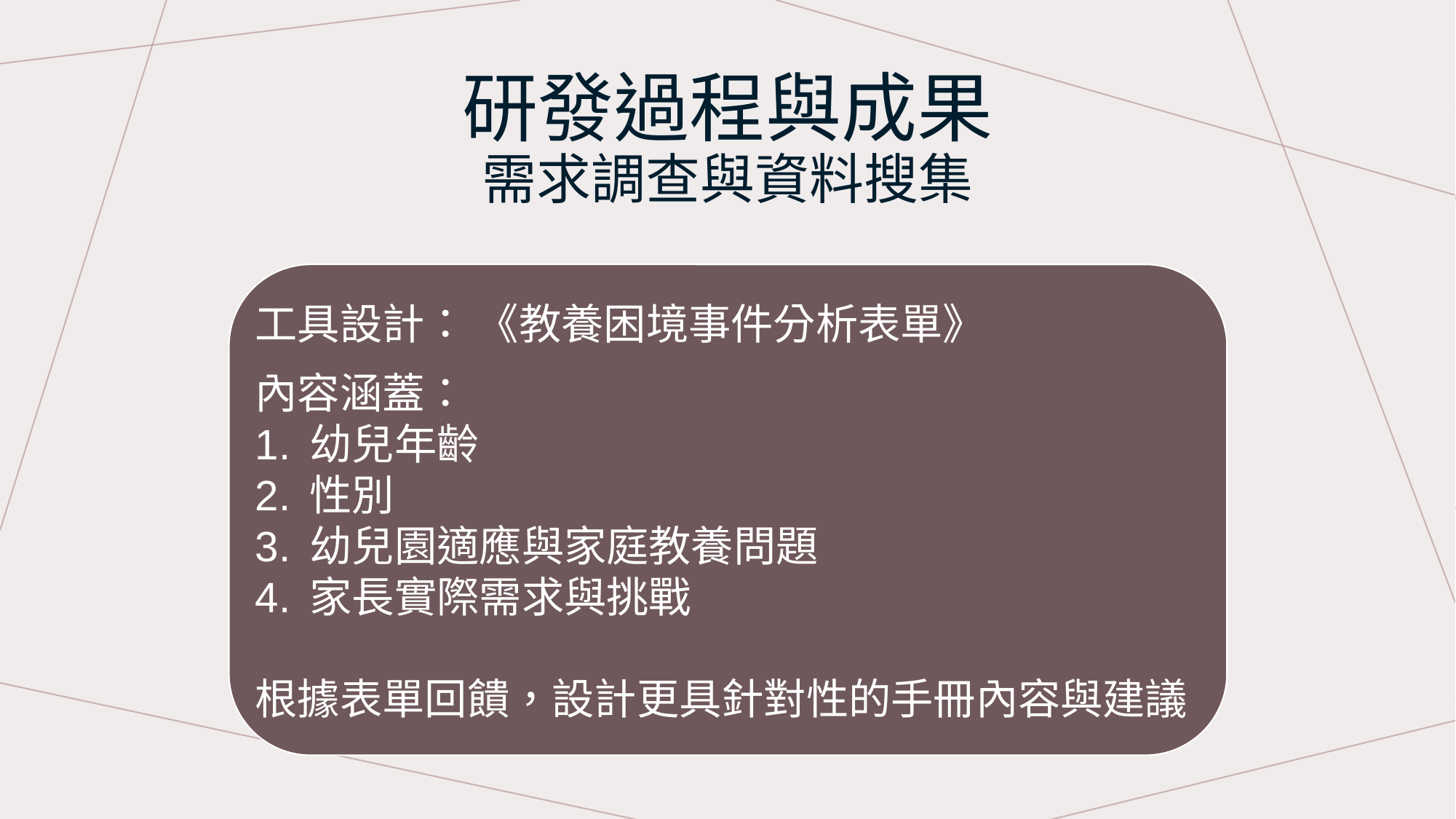

# 研發過程與成果 需求調查與資料搜集

工具設計： 《教養困境事件分析表單》

內容涵蓋：
幼兒年齡
性別
幼兒園適應與家庭教養問題
家長實際需求與挑戰
根據表單回饋，設計更具針對性的手冊內容與建議